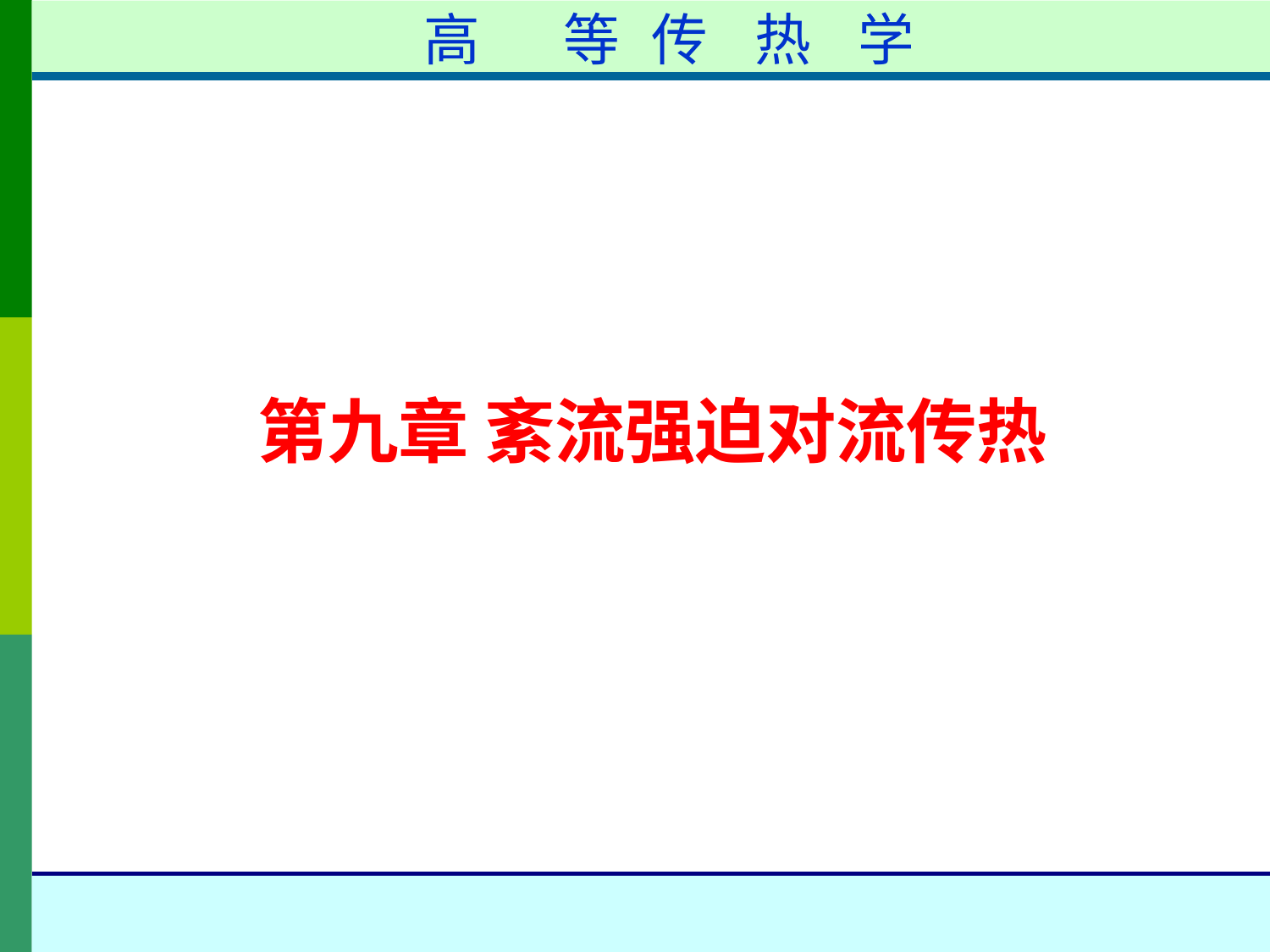

高	等	传	热	学

第九章 紊流强迫对流传热